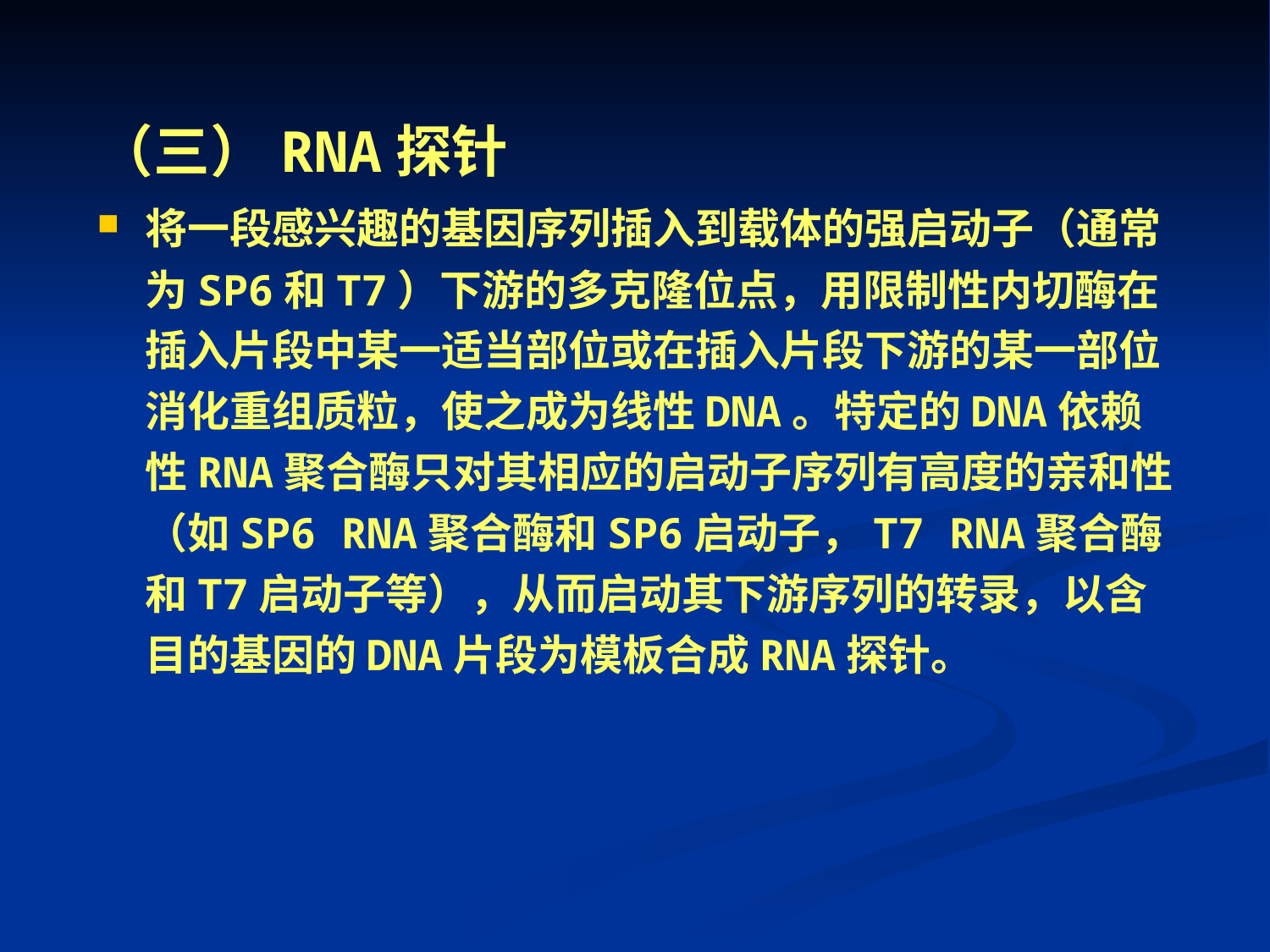

（三）RNA探针
将一段感兴趣的基因序列插入到载体的强启动子（通常为SP6和T7）下游的多克隆位点，用限制性内切酶在插入片段中某一适当部位或在插入片段下游的某一部位消化重组质粒，使之成为线性DNA。特定的DNA依赖性RNA聚合酶只对其相应的启动子序列有高度的亲和性（如SP6 RNA聚合酶和SP6启动子，T7 RNA聚合酶和T7启动子等），从而启动其下游序列的转录，以含目的基因的DNA片段为模板合成RNA探针。